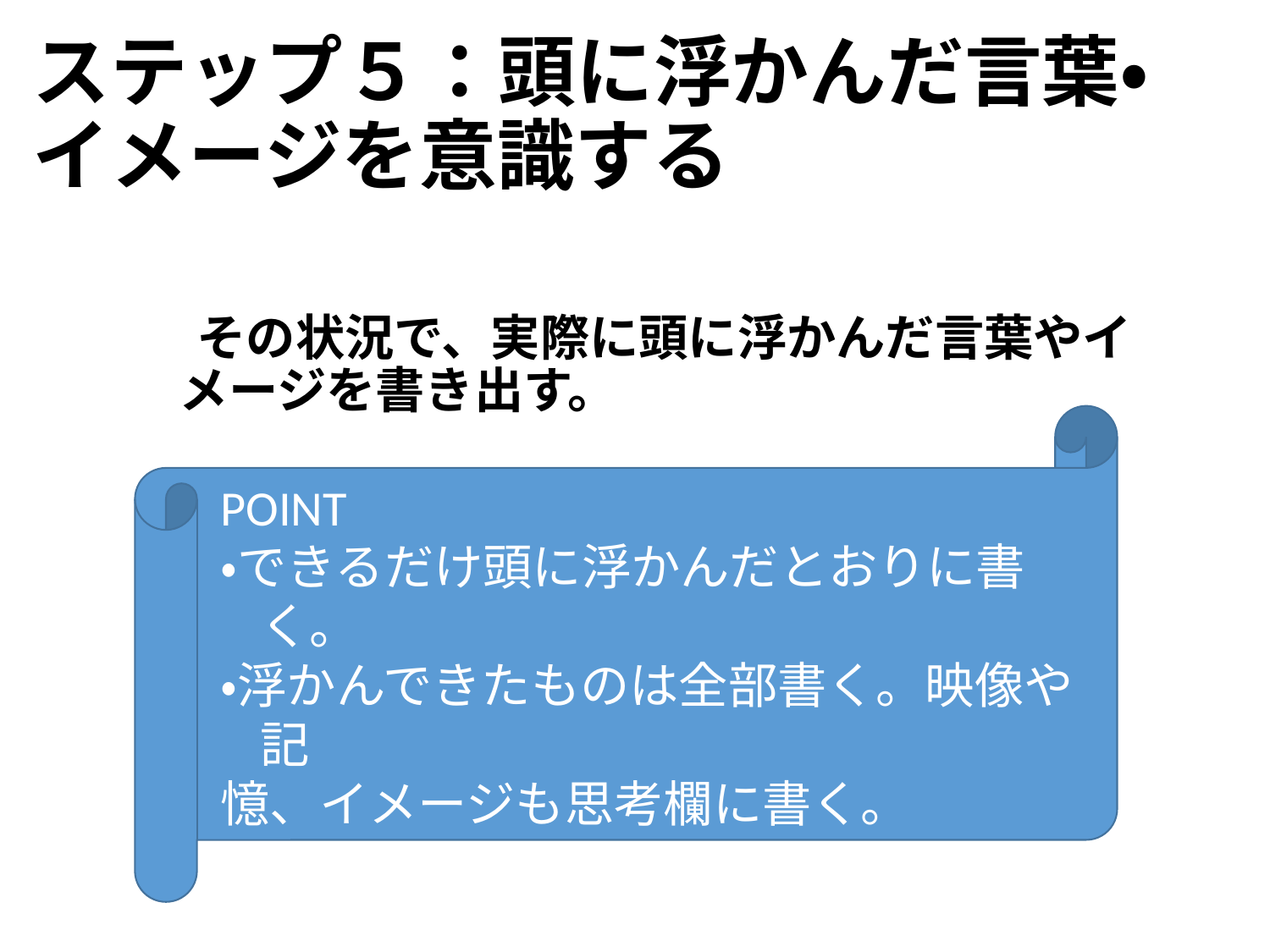

ステップ５：頭に浮かんだ言葉・
イメージを意識する
　その状況で、実際に頭に浮かんだ言葉やイメージを書き出す。
POINT
・できるだけ頭に浮かんだとおりに書く。
・浮かんできたものは全部書く。映像や記
憶、イメージも思考欄に書く。